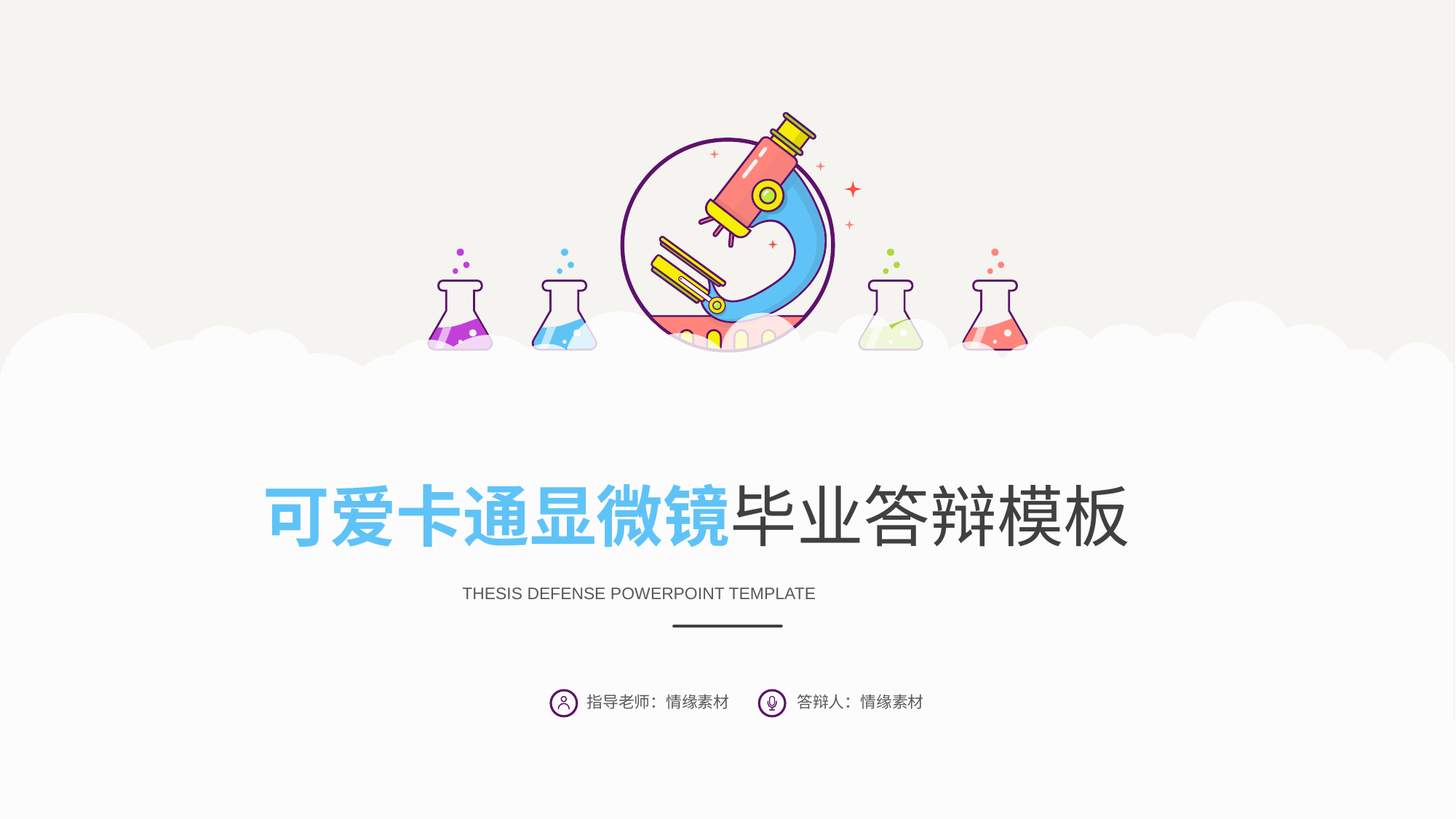

可爱卡通显微镜毕业答辩模板
THESIS DEFENSE POWERPOINT TEMPLATE
指导老师：情缘素材
答辩人：情缘素材